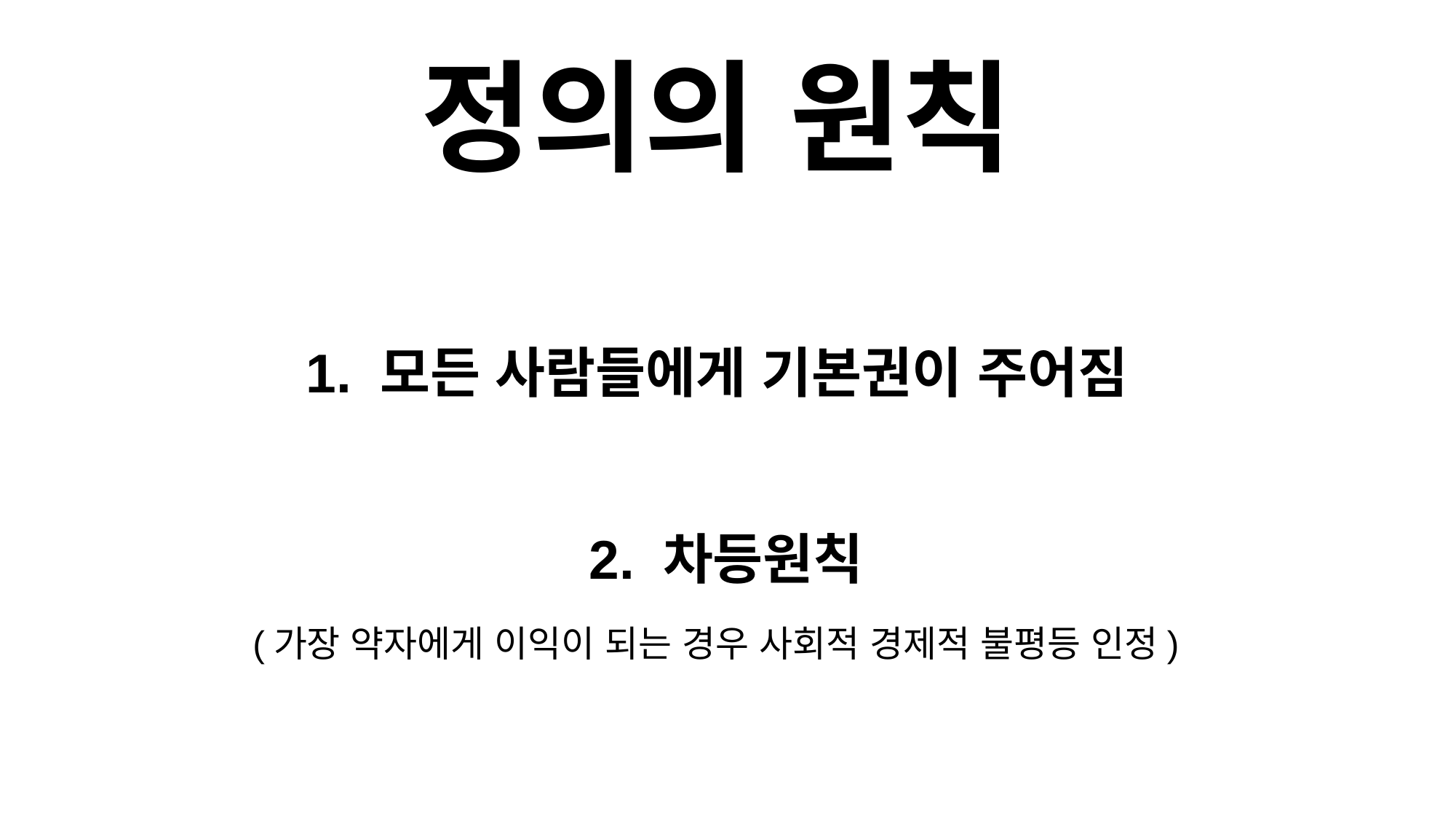

# 정의의 원칙
1. 모든 사람들에게 기본권이 주어짐

2. 차등원칙
(가장 약자에게 이익이 되는 경우 사회적 경제적 불평등 인정)